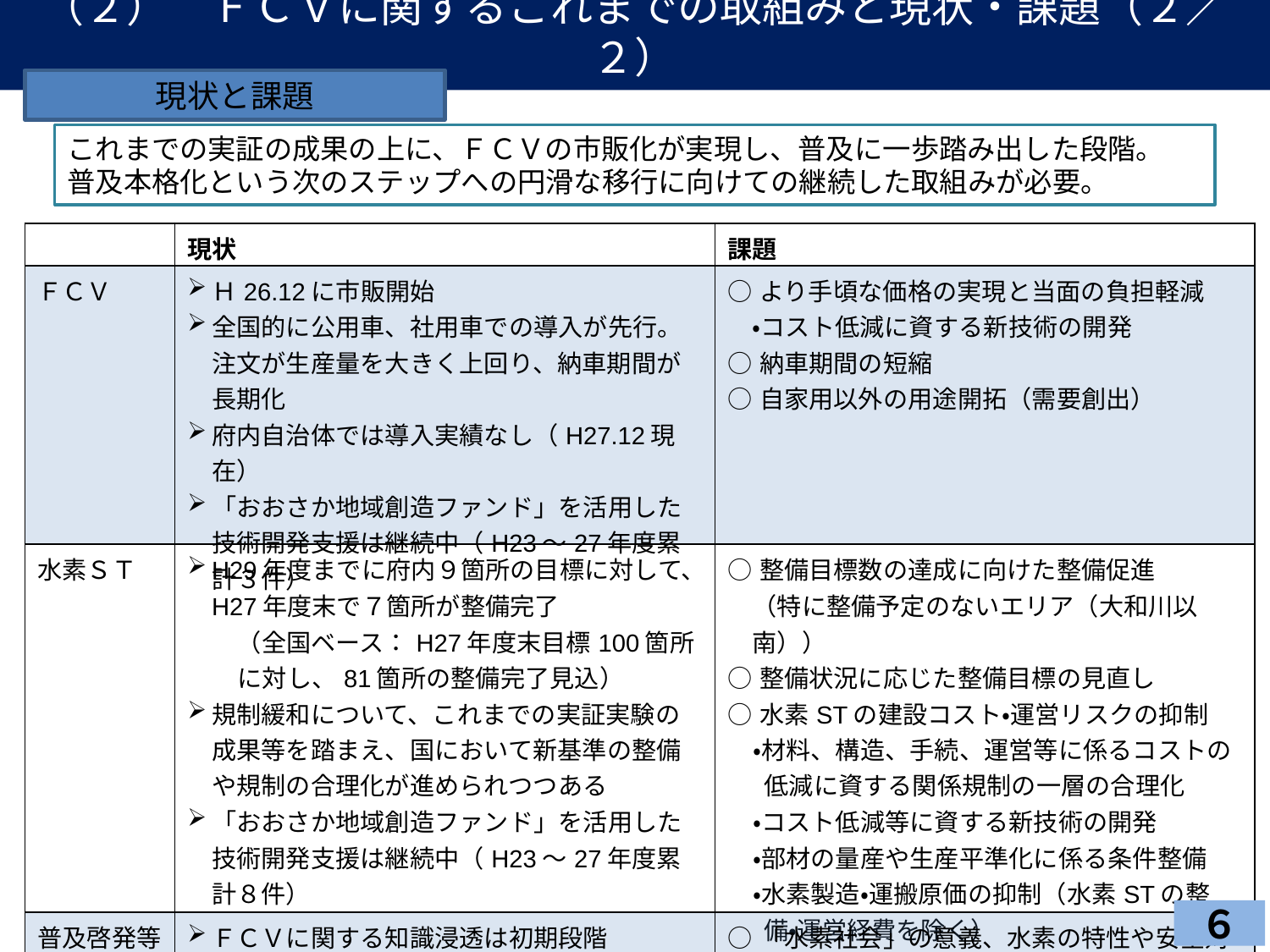

（２）　ＦＣＶに関するこれまでの取組みと現状・課題（２／２）
現状と課題
これまでの実証の成果の上に、ＦＣＶの市販化が実現し、普及に一歩踏み出した段階。
普及本格化という次のステップへの円滑な移行に向けての継続した取組みが必要。
|  | 現状 | 課題 |
| --- | --- | --- |
| ＦＣＶ | Ｈ26.12に市販開始 全国的に公用車、社用車での導入が先行。注文が生産量を大きく上回り、納車期間が長期化 府内自治体では導入実績なし（H27.12現在） 「おおさか地域創造ファンド」を活用した技術開発支援は継続中（H23～27年度累計３件） | ○より手頃な価格の実現と当面の負担軽減 　・コスト低減に資する新技術の開発 ○納車期間の短縮 ○自家用以外の用途開拓（需要創出） |
| 水素ＳＴ | H29年度までに府内９箇所の目標に対して、H27年度末で７箇所が整備完了 　　（全国ベース：H27年度末目標100箇所に対し、81箇所の整備完了見込） 規制緩和について、これまでの実証実験の成果等を踏まえ、国において新基準の整備や規制の合理化が進められつつある 「おおさか地域創造ファンド」を活用した技術開発支援は継続中（H23～27年度累計８件） | ○整備目標数の達成に向けた整備促進 　（特に整備予定のないエリア（大和川以南）） ○整備状況に応じた整備目標の見直し ○水素STの建設コスト・運営リスクの抑制 ・材料、構造、手続、運営等に係るコストの低減に資する関係規制の一層の合理化 ・コスト低減等に資する新技術の開発 ・部材の量産や生産平準化に係る条件整備 ・水素製造・運搬原価の抑制（水素STの整備・運営経費を除く） ・整備・運営主体の多様化 |
| 普及啓発等 | ＦＣＶに関する知識浸透は初期段階 水素・燃料電池開発支援セミナー（H26年度11回）や講演会についても、毎年度実施 | ○「水素社会」の意義、水素の特性や安全対策に関する知識の浸透　（社会受容性の向上） ○府内企業による関連産業への新規参入の促進 |
６